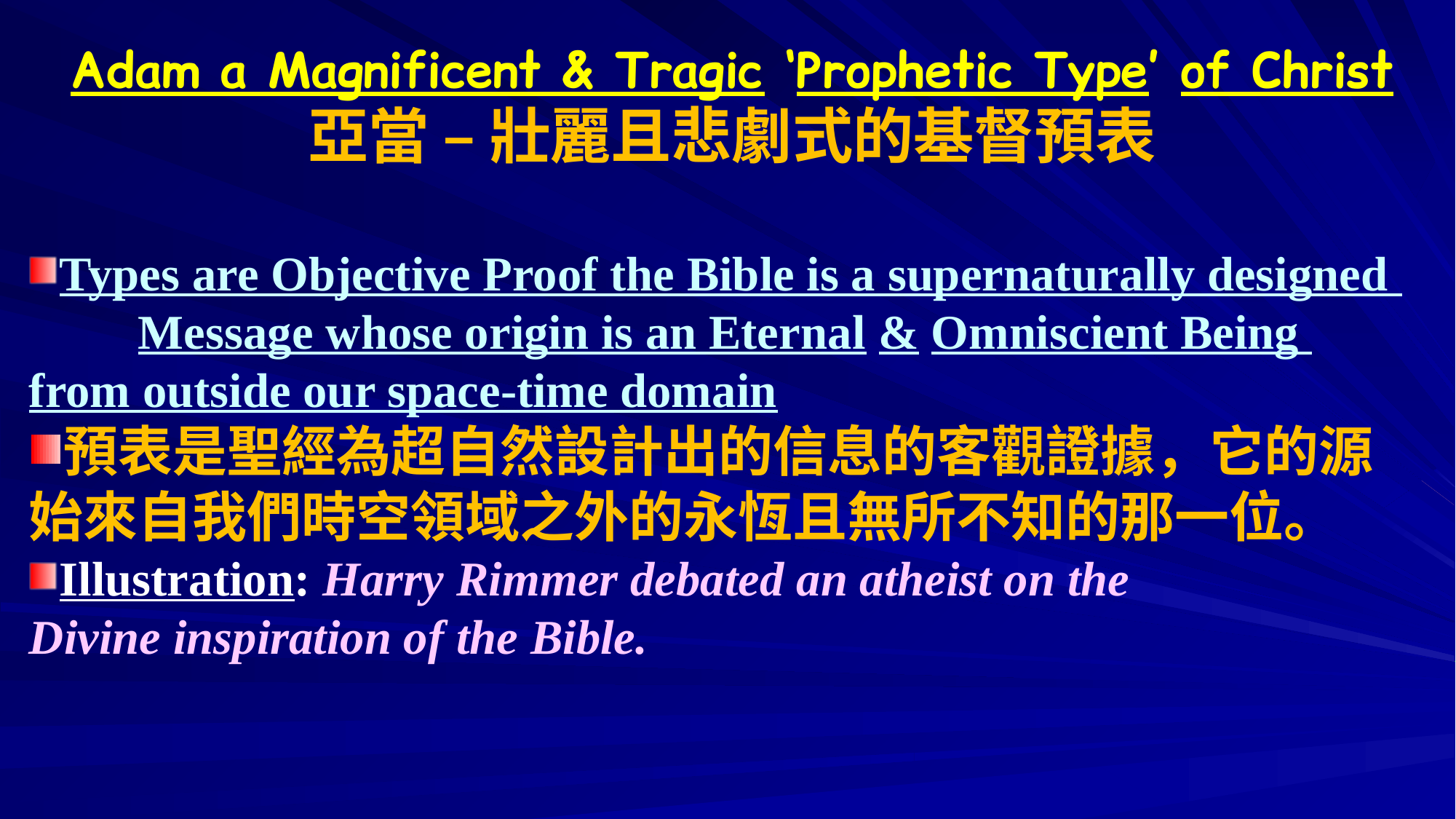

# Adam a Magnificent & Tragic ‘Prophetic Type’ of Christ 亞當 – 壯麗且悲劇式的基督預表
Types are Objective Proof the Bible is a supernaturally designed 	Message whose origin is an Eternal & Omniscient Being 	from outside our space-time domain
預表是聖經為超自然設計出的信息的客觀證據，它的源始來自我們時空領域之外的永恆且無所不知的那一位。
Illustration: Harry Rimmer debated an atheist on the 		Divine inspiration of the Bible.